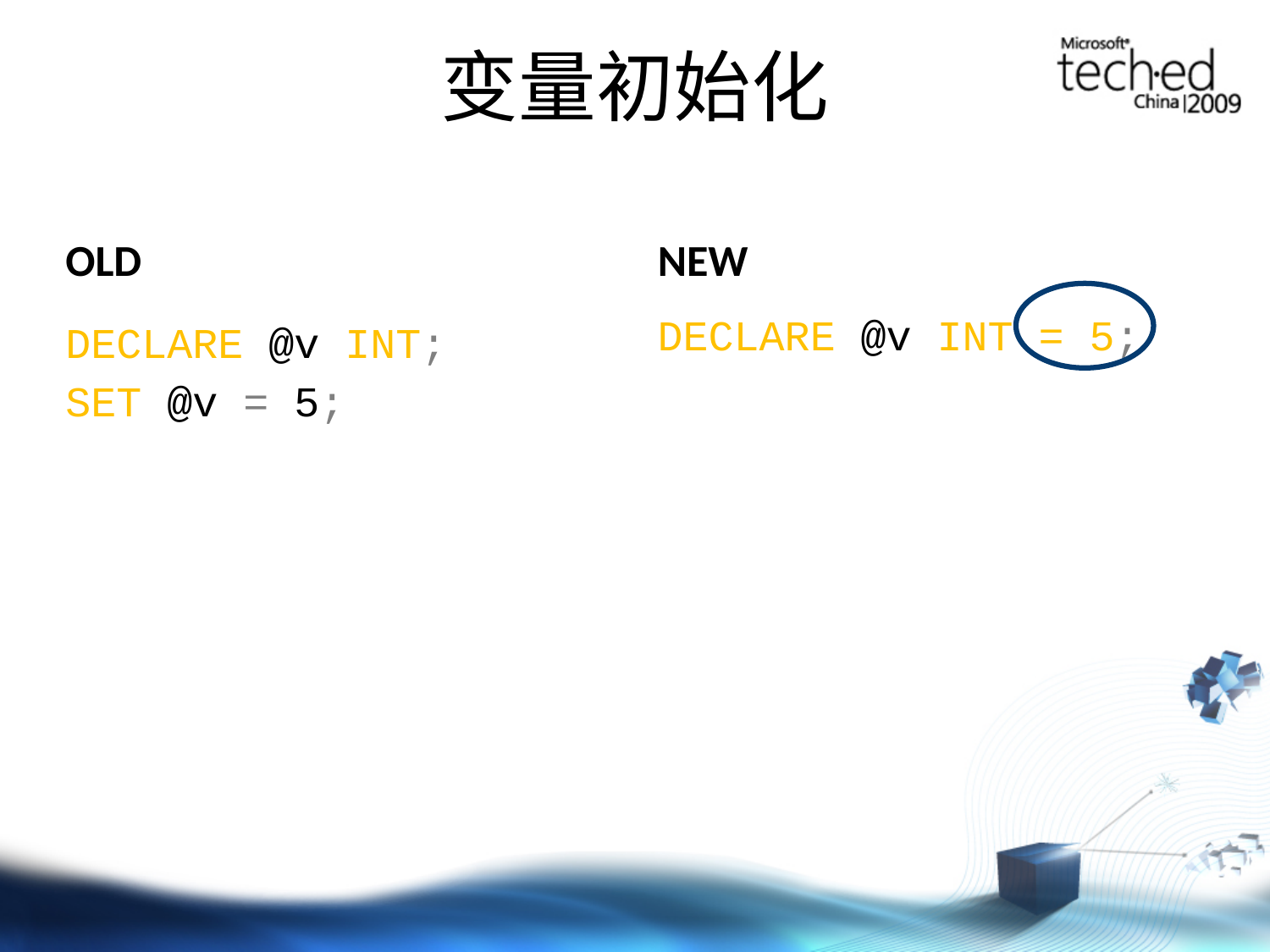

# 变量初始化
OLD
NEW

DECLARE @v INT;
SET @v = 5;
DECLARE @v INT = 5;